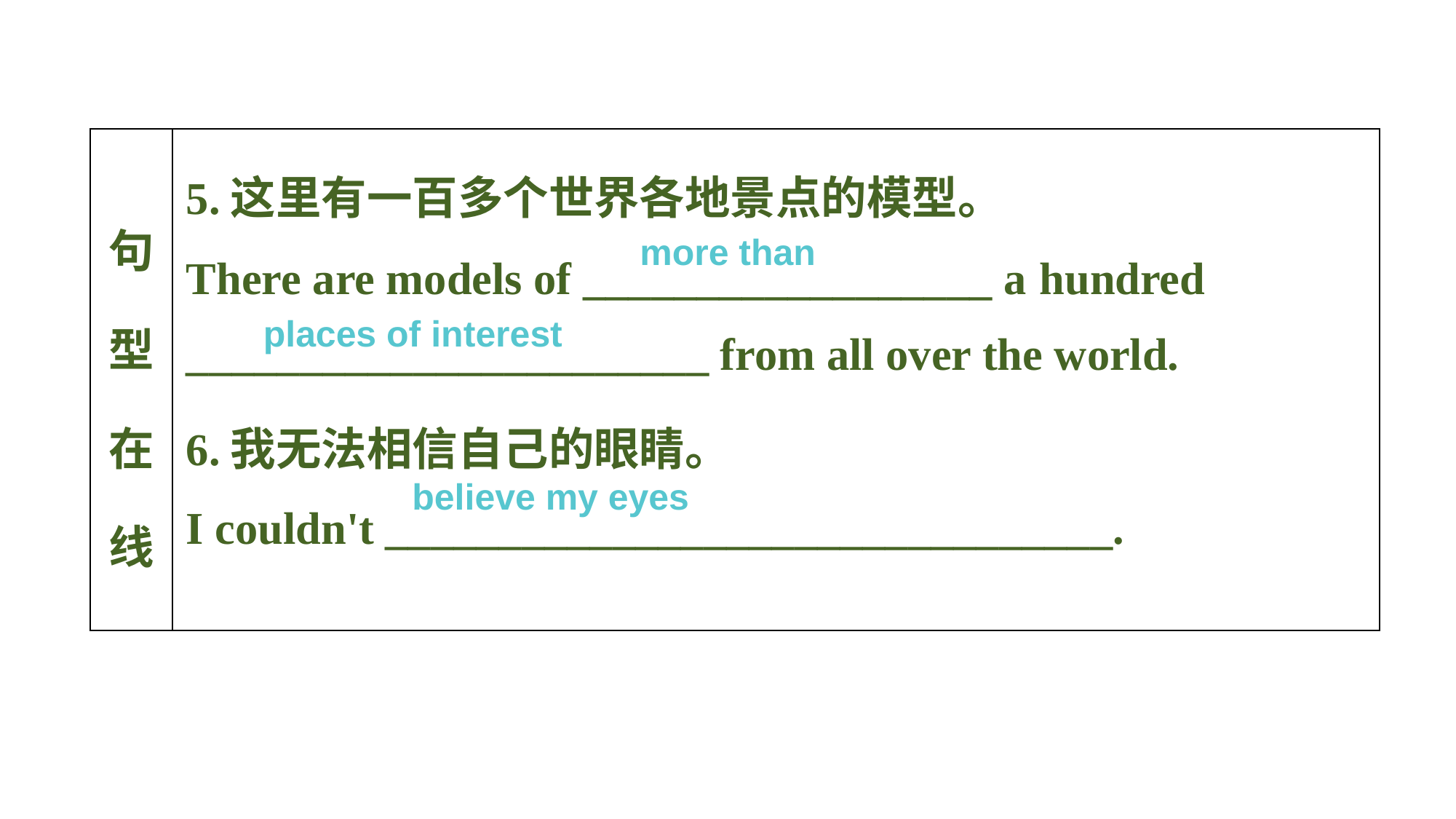

| 句型在线 | 5.这里有一百多个世界各地景点的模型。 There are models of \_\_\_\_\_\_\_\_\_\_\_\_\_\_\_\_\_\_ a hundred \_\_\_\_\_\_\_\_\_\_\_\_\_\_\_\_\_\_\_\_\_\_\_ from all over the world. 6.我无法相信自己的眼睛。 I couldn't \_\_\_\_\_\_\_\_\_\_\_\_\_\_\_\_\_\_\_\_\_\_\_\_\_\_\_\_\_\_\_\_. |
| --- | --- |
more than
places of interest
believe my eyes